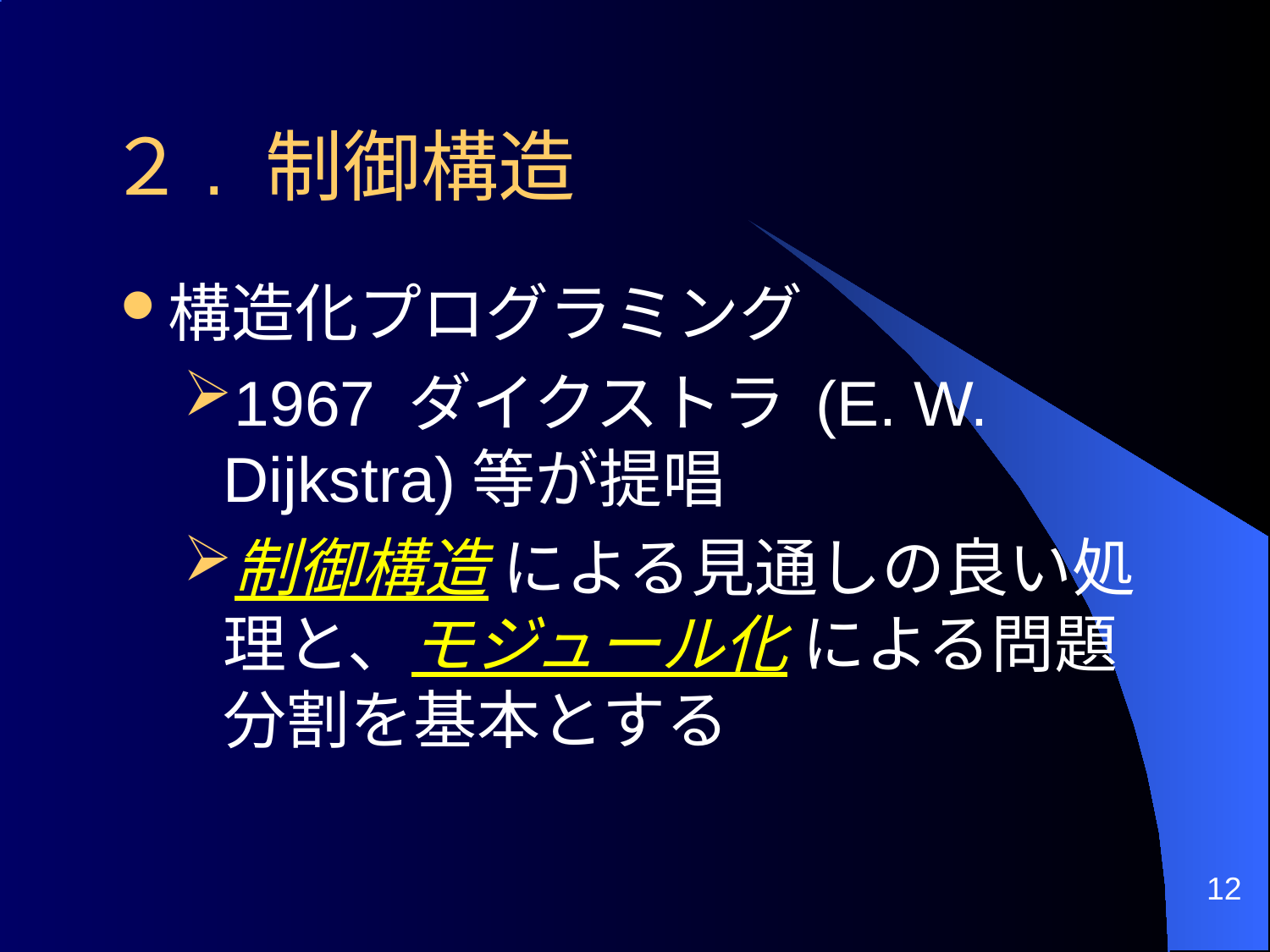

# ２. 制御構造
構造化プログラミング
1967 ダイクストラ (E. W. Dijkstra)等が提唱
制御構造 による見通しの良い処理と、モジュール化 による問題分割を基本とする
12